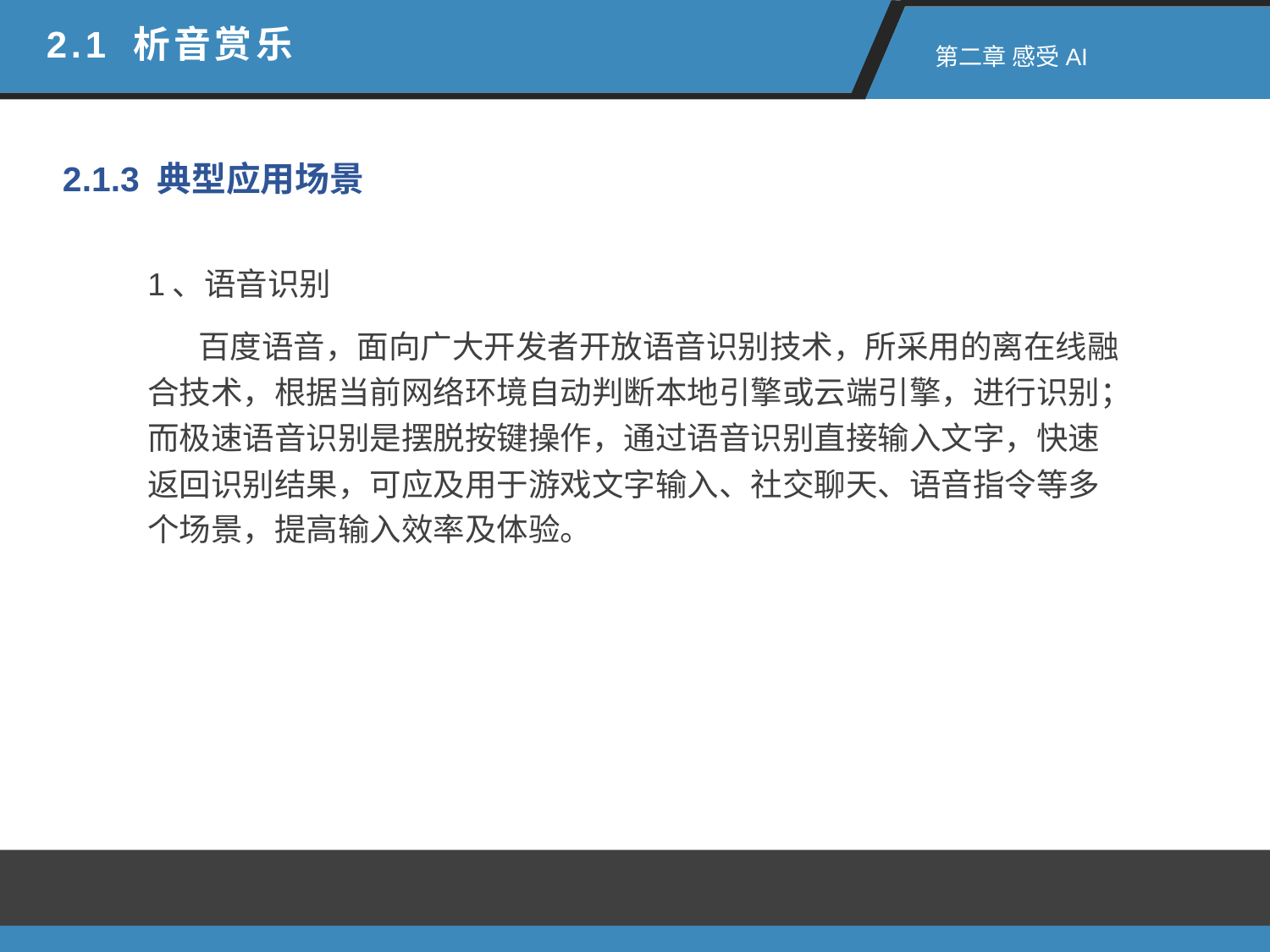

2.1 析音赏乐
  第二章 感受AI
2.1.3 典型应用场景
1、语音识别
      百度语音，面向广大开发者开放语音识别技术，所采用的离在线融合技术，根据当前网络环境自动判断本地引擎或云端引擎，进行识别；而极速语音识别是摆脱按键操作，通过语音识别直接输入文字，快速返回识别结果，可应及用于游戏文字输入、社交聊天、语音指令等多个场景，提高输入效率及体验。